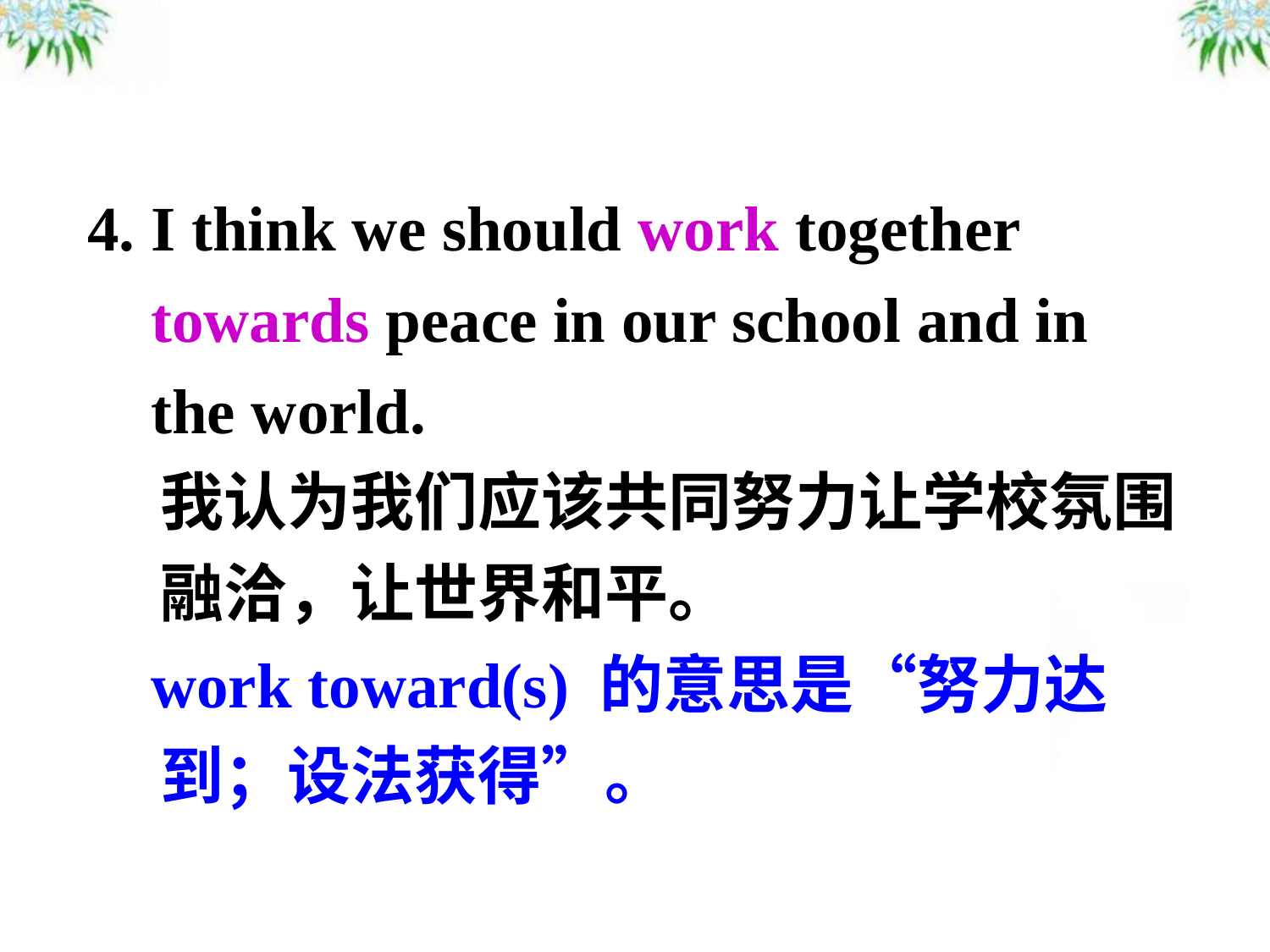

4. I think we should work together
    towards peace in our school and in
    the world.
    我认为我们应该共同努力让学校氛围
    融洽，让世界和平。
    work toward(s) 的意思是“努力达
    到；设法获得”。